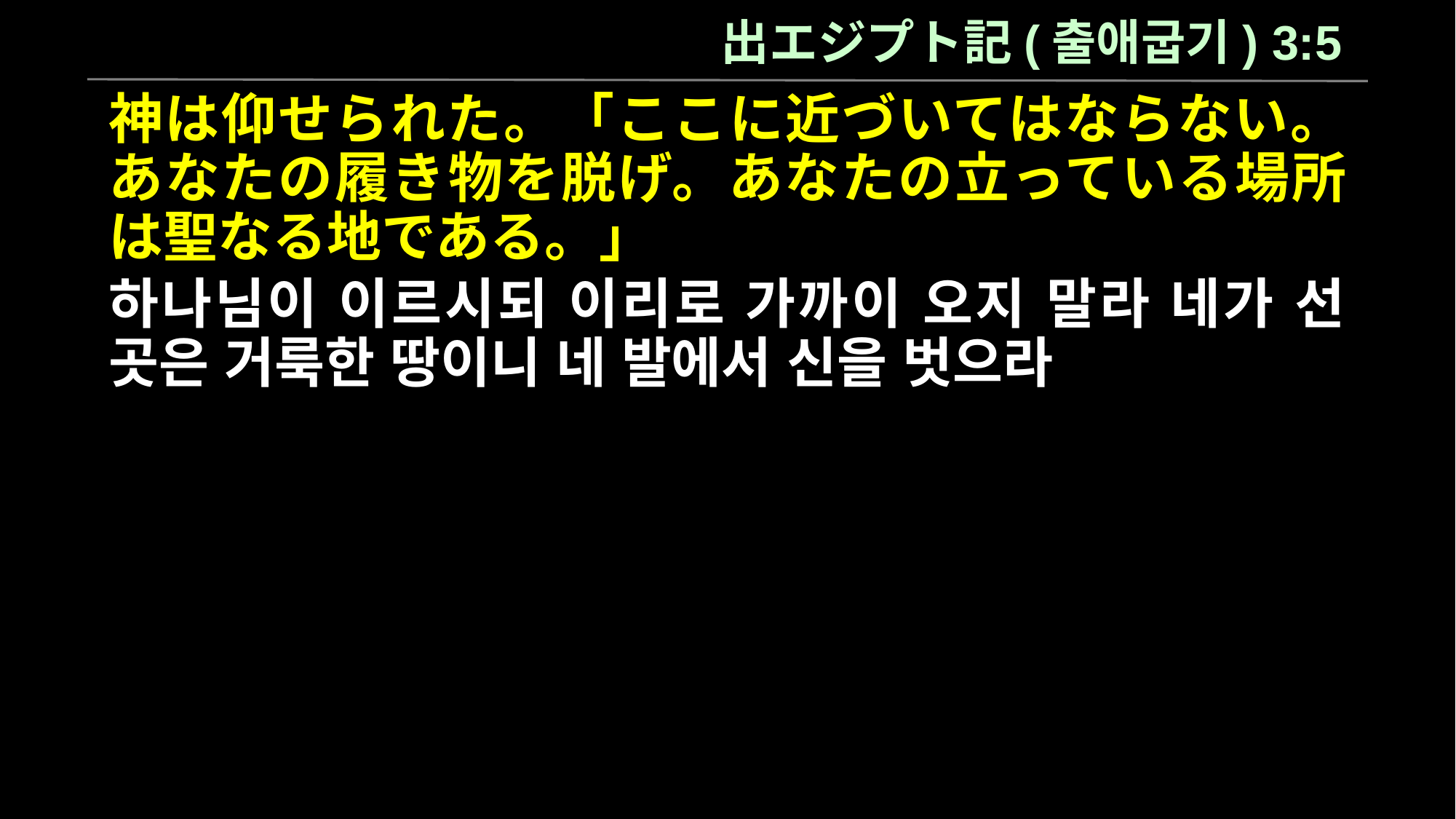

出エジプト記(출애굽기) 3:5

神は仰せられた。「ここに近づいてはならない。あなたの履き物を脱げ。あなたの立っている場所は聖なる地である。」
하나님이 이르시되 이리로 가까이 오지 말라 네가 선 곳은 거룩한 땅이니 네 발에서 신을 벗으라